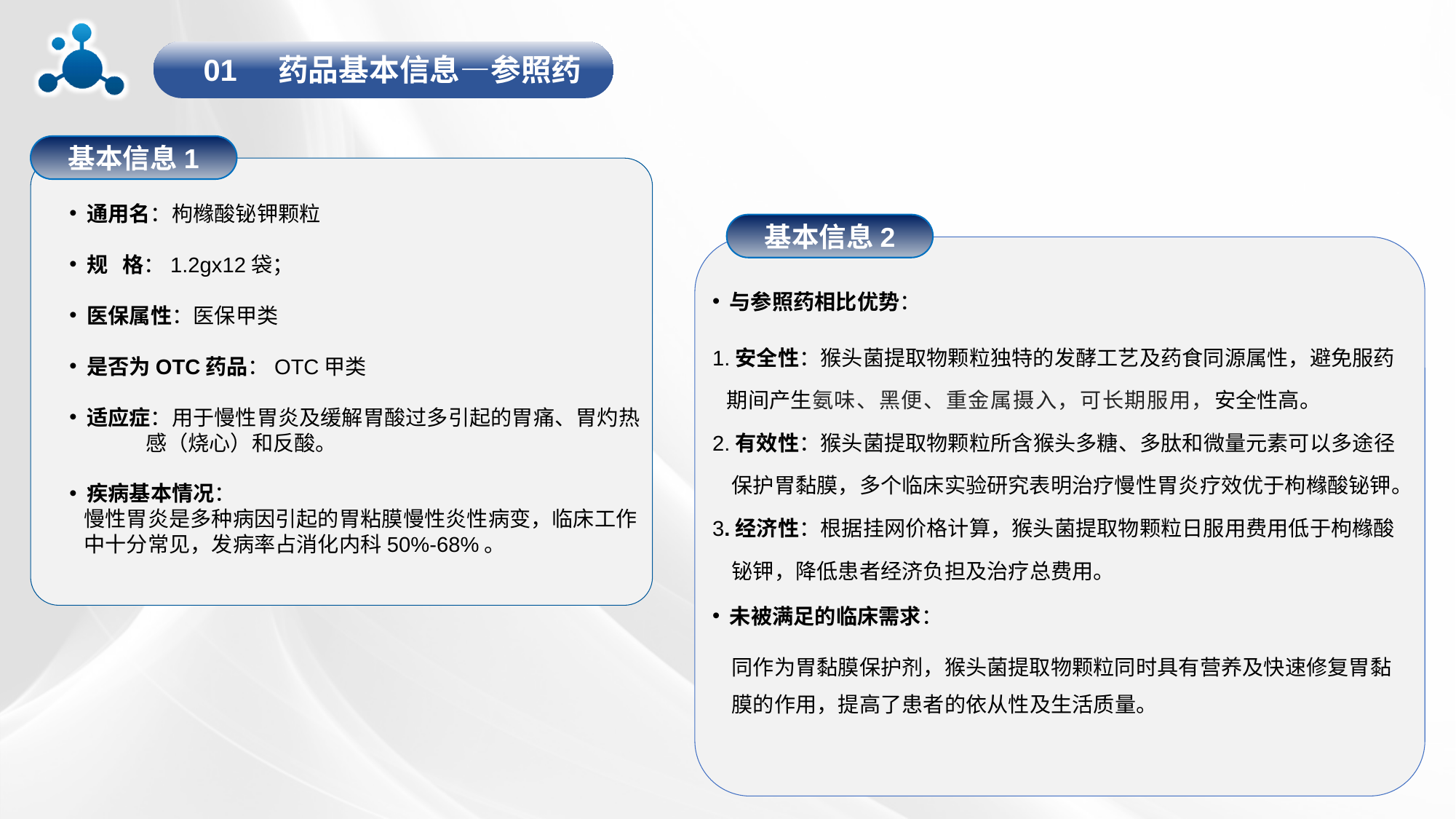

01    药品基本信息—参照药
基本信息1

 通用名：枸橼酸铋钾颗粒

 规   格：1.2gx12袋；

 医保属性：医保甲类

 是否为OTC药品：OTC甲类

 适应症：用于慢性胃炎及缓解胃酸过多引起的胃痛、胃灼热
               感（烧心）和反酸。

 疾病基本情况：
  慢性胃炎是多种病因引起的胃粘膜慢性炎性病变，临床工作
  中十分常见，发病率占消化内科50%-68%。

基本信息2

 与参照药相比优势：

1.安全性：猴头菌提取物颗粒独特的发酵工艺及药食同源属性，避免服药
  期间产生氨味、黑便、重金属摄入，可长期服用，安全性高。
2.有效性：猴头菌提取物颗粒所含猴头多糖、多肽和微量元素可以多途径
   保护胃黏膜，多个临床实验研究表明治疗慢性胃炎疗效优于枸橼酸铋钾。
3.经济性：根据挂网价格计算，猴头菌提取物颗粒日服用费用低于枸橼酸
   铋钾，降低患者经济负担及治疗总费用。
 未被满足的临床需求：

   同作为胃黏膜保护剂，猴头菌提取物颗粒同时具有营养及快速修复胃黏
   膜的作用，提高了患者的依从性及生活质量。

.